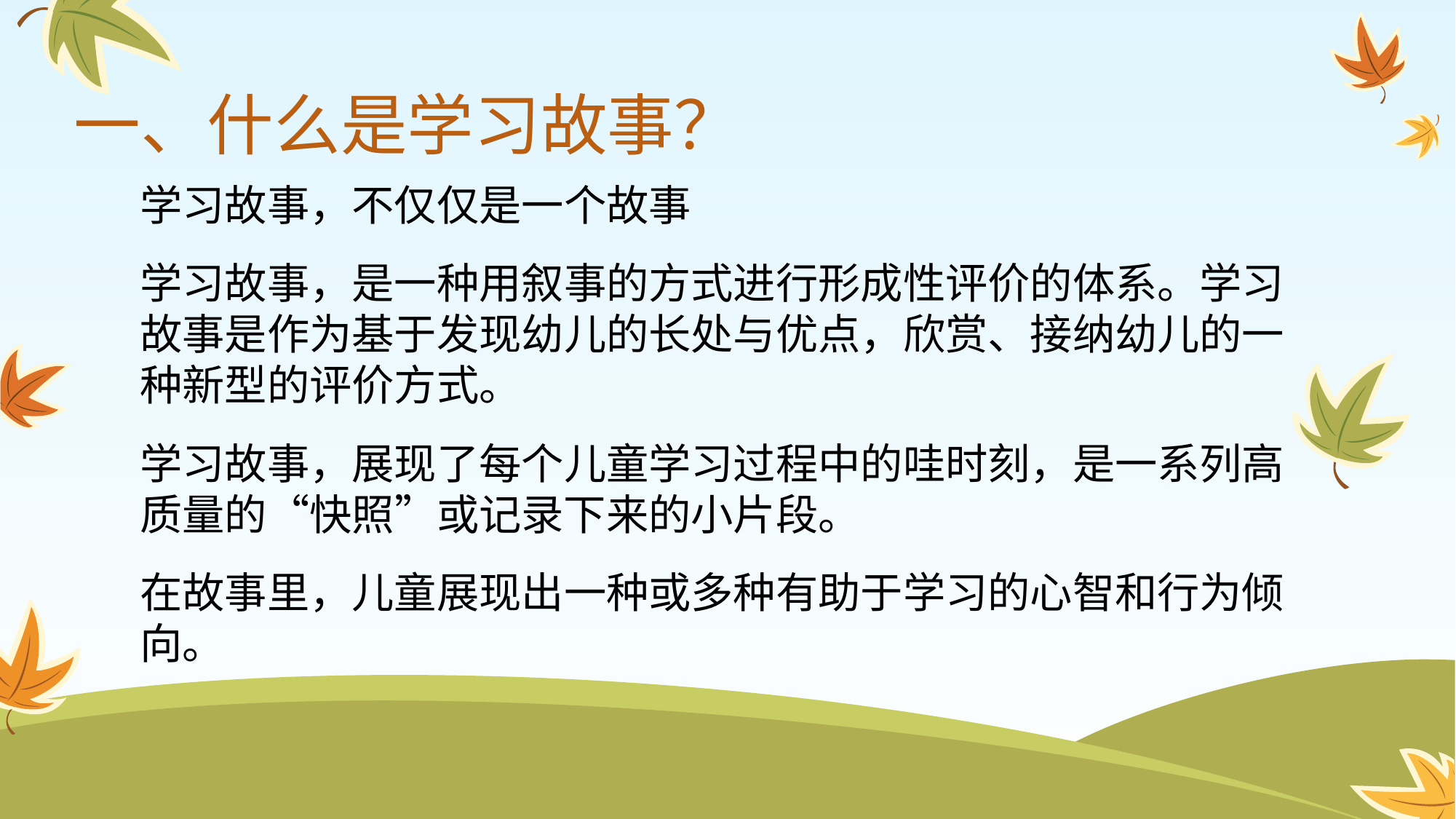

一、什么是学习故事？
学习故事，不仅仅是一个故事
学习故事，是一种用叙事的方式进行形成性评价的体系。学习故事是作为基于发现幼儿的长处与优点，欣赏、接纳幼儿的一种新型的评价方式。
学习故事，展现了每个儿童学习过程中的哇时刻，是一系列高质量的“快照”或记录下来的小片段。
在故事里，儿童展现出一种或多种有助于学习的心智和行为倾向。